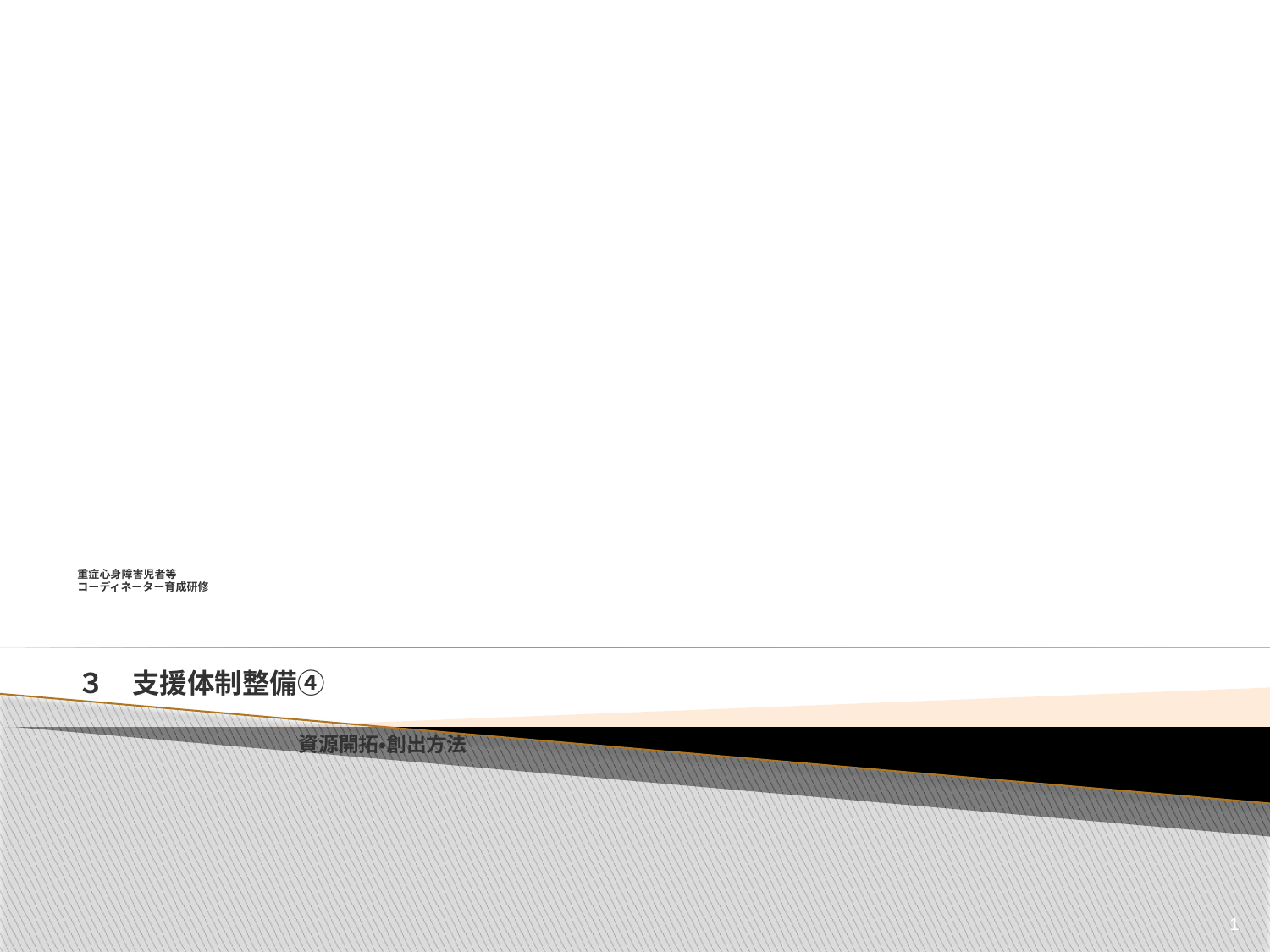

# 重症心身障害児者等 コーディネーター育成研修 ３　支援体制整備④ 　　　　　　　　　　　資源開拓・創出方法
1